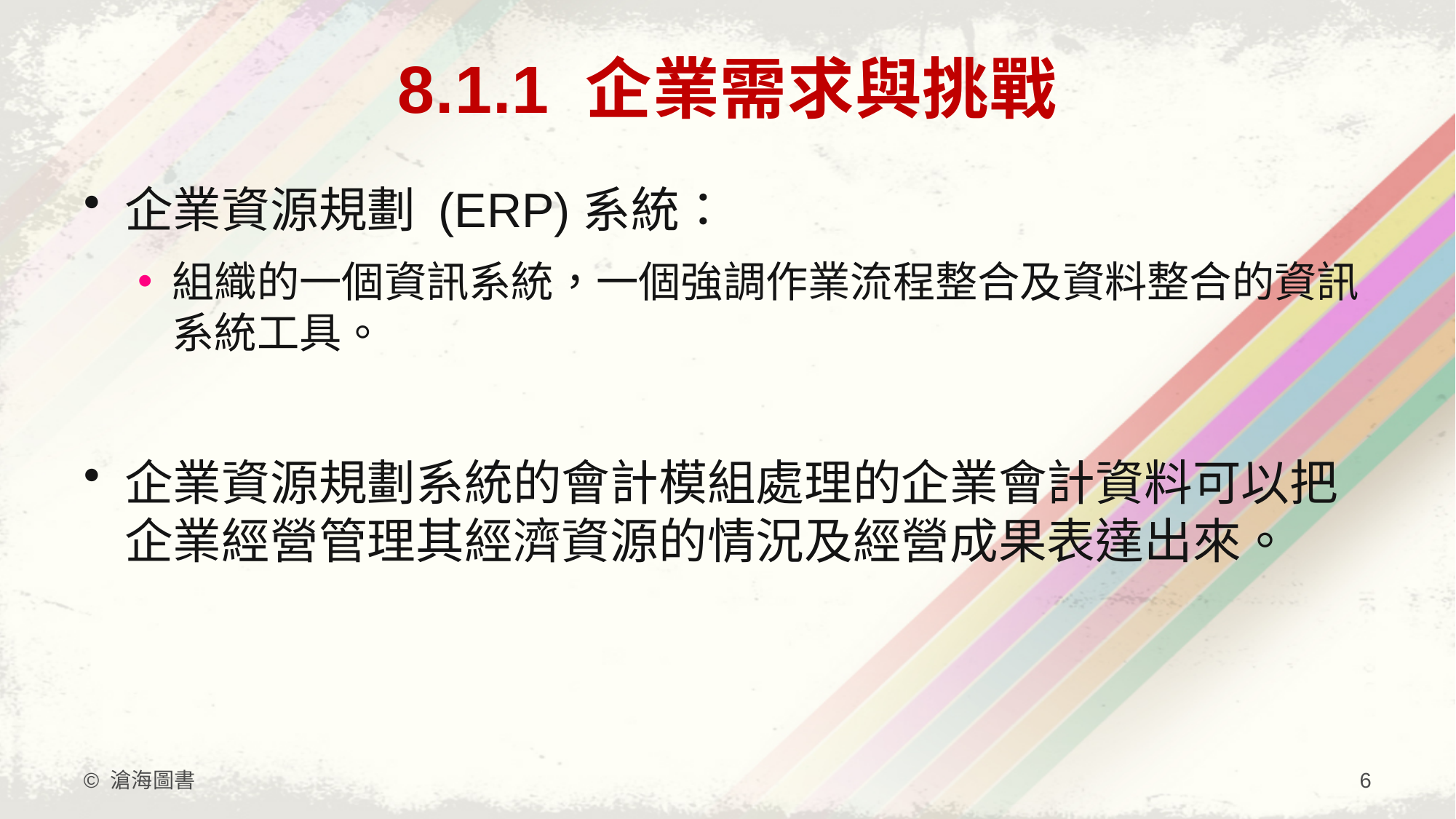

# 8.1.1 企業需求與挑戰
企業資源規劃 (ERP)系統：
組織的一個資訊系統，一個強調作業流程整合及資料整合的資訊系統工具。

企業資源規劃系統的會計模組處理的企業會計資料可以把企業經營管理其經濟資源的情況及經營成果表達出來。

© 滄海圖書
6